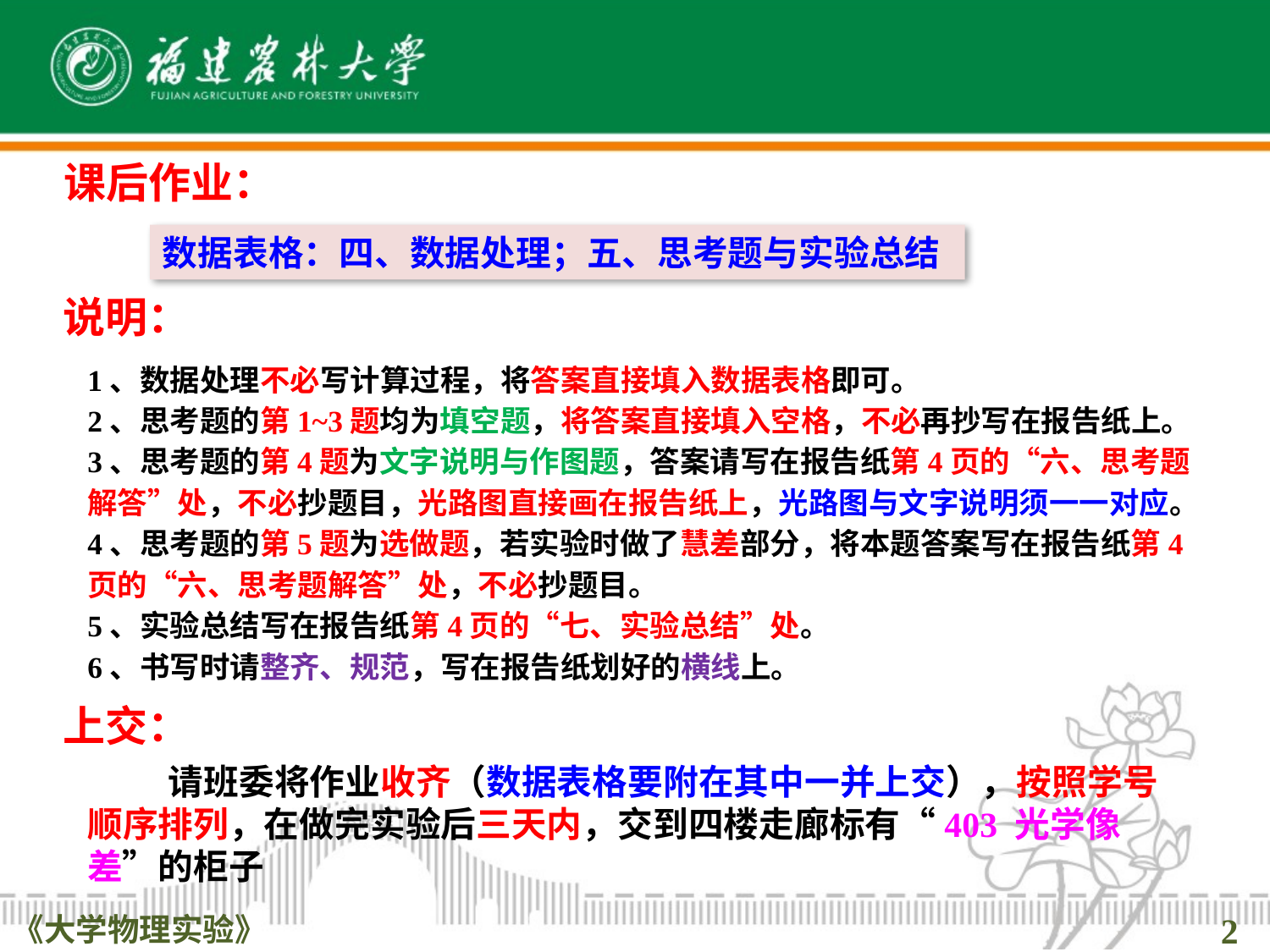

课后作业：
数据表格：四、数据处理；五、思考题与实验总结
说明：
1、数据处理不必写计算过程，将答案直接填入数据表格即可。
2、思考题的第1~3题均为填空题，将答案直接填入空格，不必再抄写在报告纸上。
3、思考题的第4题为文字说明与作图题，答案请写在报告纸第4页的“六、思考题解答”处，不必抄题目，光路图直接画在报告纸上，光路图与文字说明须一一对应。
4、思考题的第5题为选做题，若实验时做了慧差部分，将本题答案写在报告纸第4页的“六、思考题解答”处，不必抄题目。
5、实验总结写在报告纸第4页的“七、实验总结”处。
6、书写时请整齐、规范，写在报告纸划好的横线上。
上交：
         请班委将作业收齐（数据表格要附在其中一并上交），按照学号顺序排列，在做完实验后三天内，交到四楼走廊标有“403 光学像差”的柜子